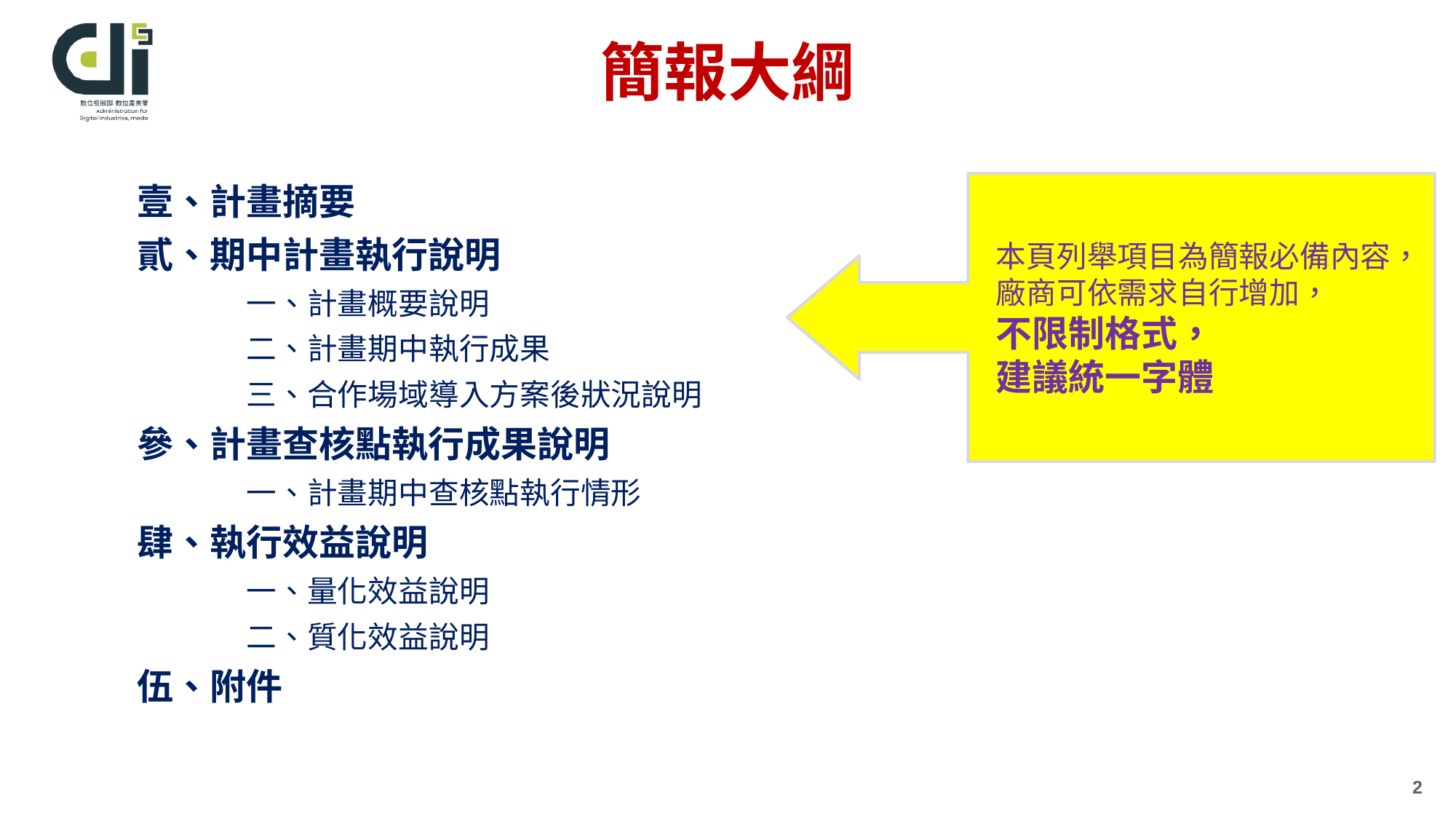

# 簡報大綱
壹、計畫摘要
貳、期中計畫執行說明
	一、計畫概要說明
	二、計畫期中執行成果
	三、合作場域導入方案後狀況說明
參、計畫查核點執行成果說明
	一、計畫期中查核點執行情形
肆、執行效益說明
	一、量化效益說明
	二、質化效益說明
伍、附件
本頁列舉項目為簡報必備內容，廠商可依需求自行增加，
不限制格式，
建議統一字體
2